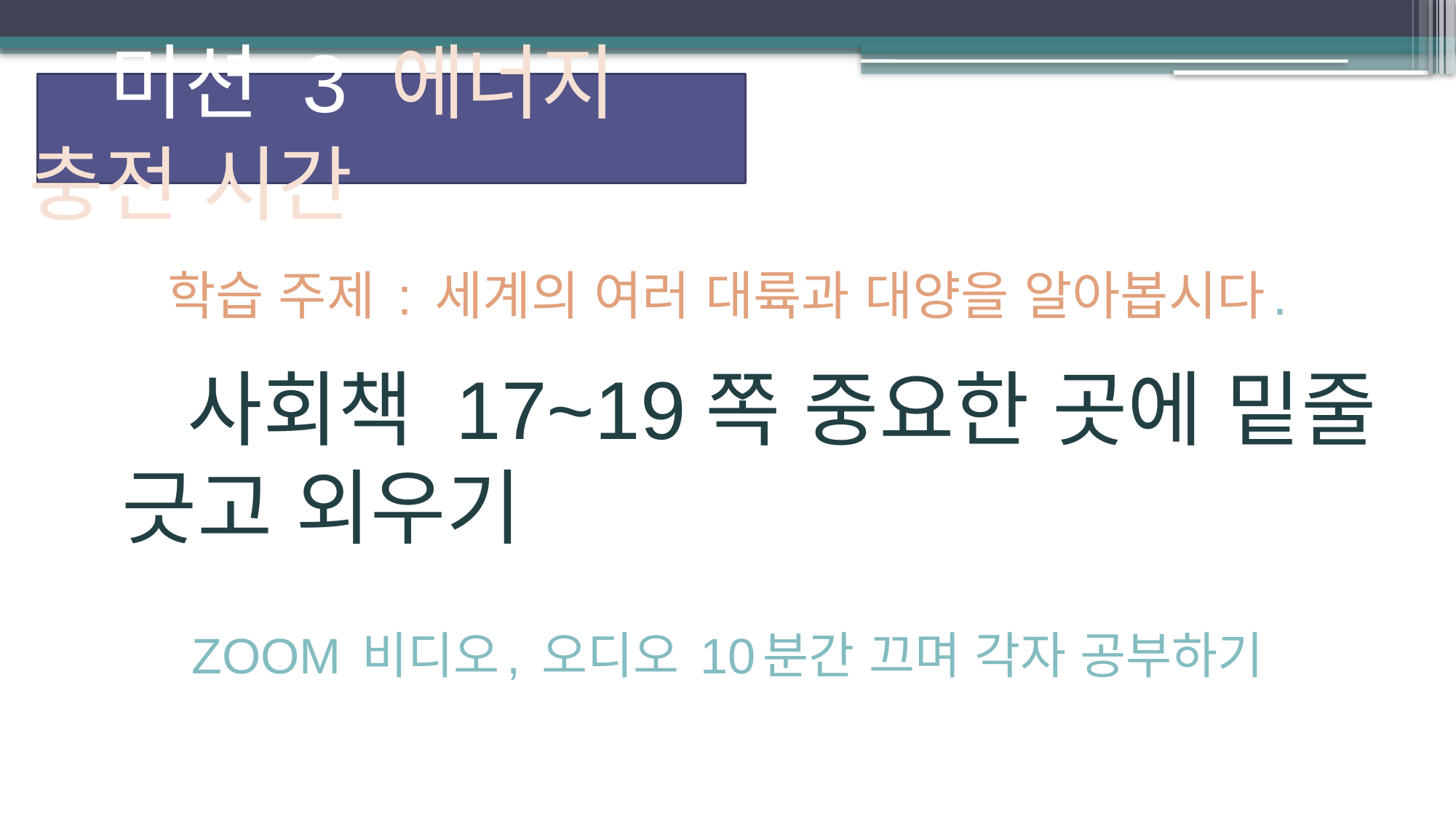

# 미션 3 에너지 충전 시간

  학습 주제 : 세계의 여러 대륙과 대양을 알아봅시다.
  사회책 17~19쪽 중요한 곳에 밑줄 긋고 외우기
  ZOOM 비디오, 오디오 10분간 끄며 각자 공부하기